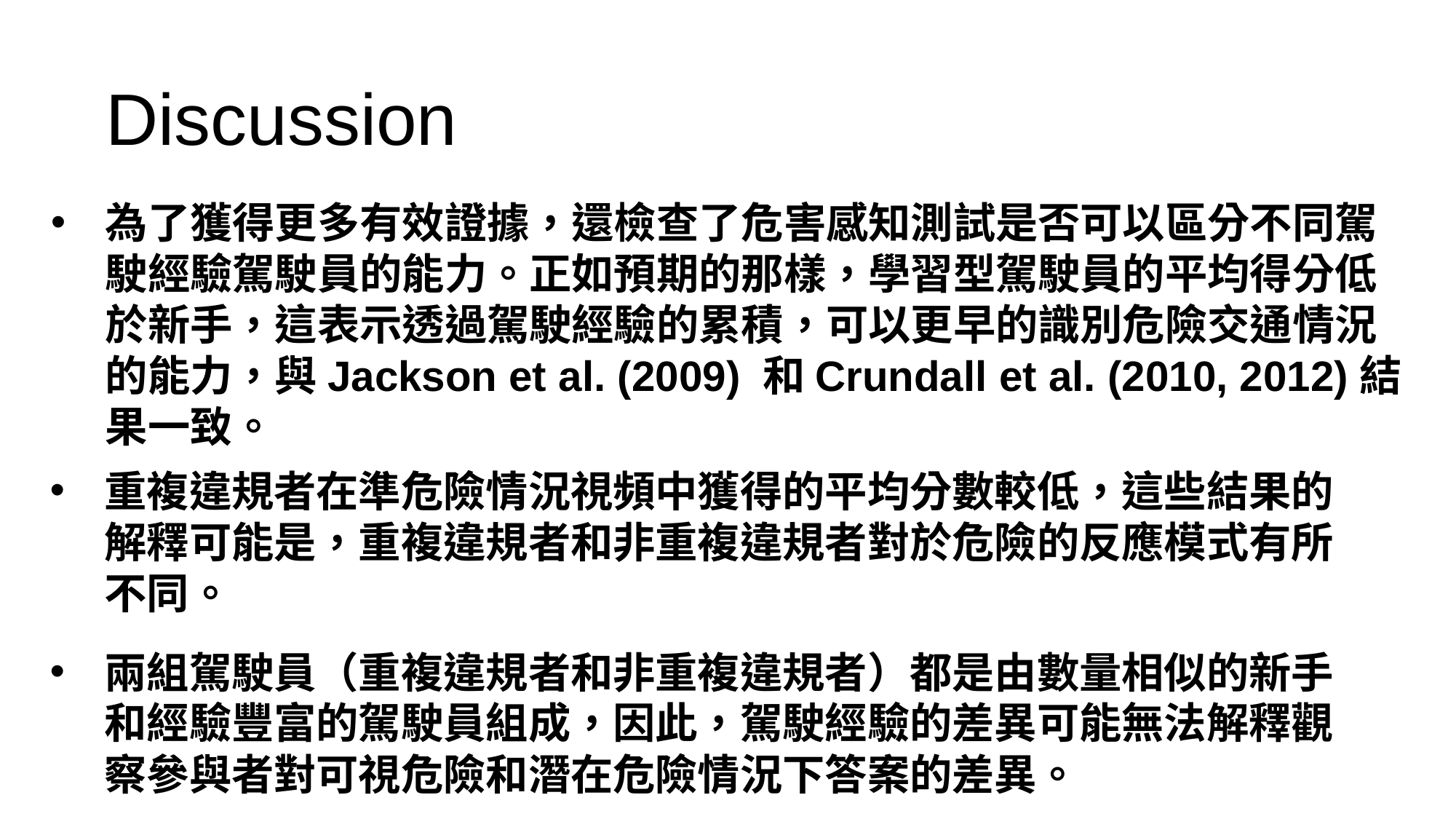

Discussion
為了獲得更多有效證據，還檢查了危害感知測試是否可以區分不同駕駛經驗駕駛員的能力。正如預期的那樣，學習型駕駛員的平均得分低於新手，這表示透過駕駛經驗的累積，可以更早的識別危險交通情況的能力，與Jackson et al. (2009) 和Crundall et al. (2010, 2012)結果一致。
重複違規者在準危險情況視頻中獲得的平均分數較低，這些結果的解釋可能是，重複違規者和非重複違規者對於危險的反應模式有所不同。
兩組駕駛員（重複違規者和非重複違規者）都是由數量相似的新手和經驗豐富的駕駛員組成，因此，駕駛經驗的差異可能無法解釋觀察參與者對可視危險和潛在危險情況下答案的差異。